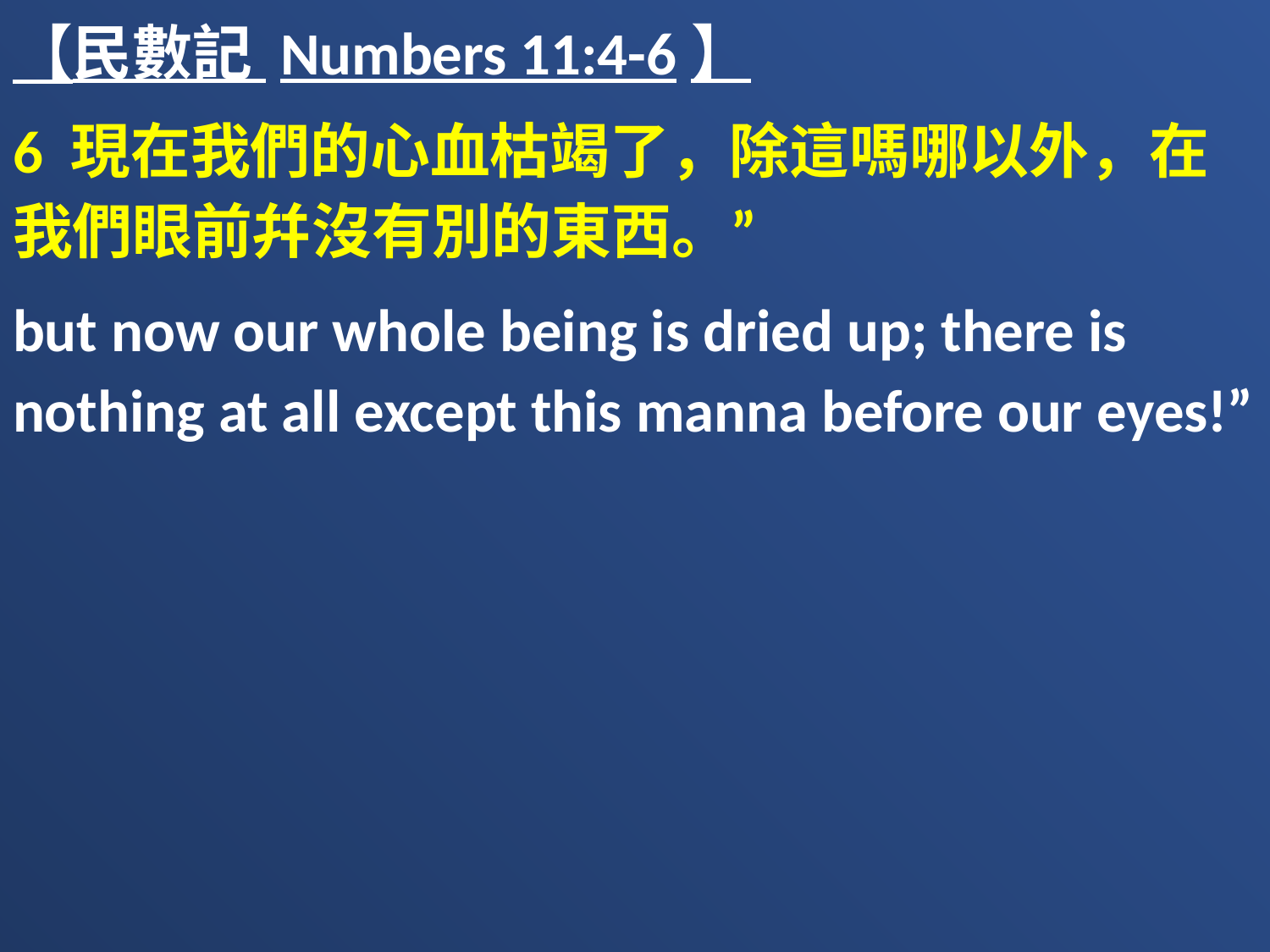

【民數記 Numbers 11:4-6】
6 現在我們的心血枯竭了，除這嗎哪以外，在我們眼前幷沒有別的東西。”
but now our whole being is dried up; there is nothing at all except this manna before our eyes!”